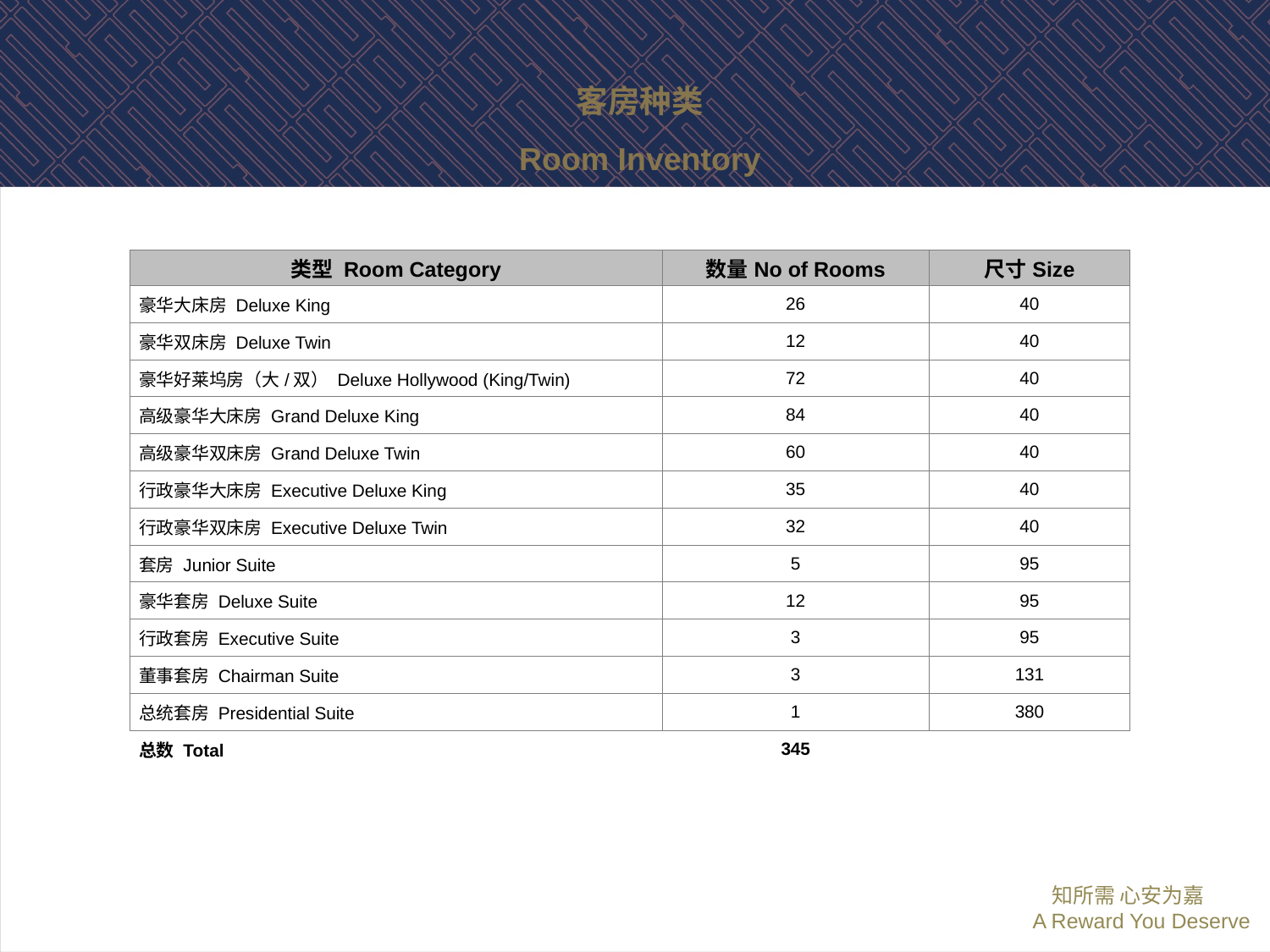

客房种类
Room Inventory
| 类型 Room Category | 数量No of Rooms | 尺寸Size |
| --- | --- | --- |
| 豪华大床房 Deluxe King | 26 | 40 |
| 豪华双床房 Deluxe Twin | 12 | 40 |
| 豪华好莱坞房（大/双） Deluxe Hollywood (King/Twin) | 72 | 40 |
| 高级豪华大床房 Grand Deluxe King | 84 | 40 |
| 高级豪华双床房 Grand Deluxe Twin | 60 | 40 |
| 行政豪华大床房 Executive Deluxe King | 35 | 40 |
| 行政豪华双床房 Executive Deluxe Twin | 32 | 40 |
| 套房 Junior Suite | 5 | 95 |
| 豪华套房 Deluxe Suite | 12 | 95 |
| 行政套房 Executive Suite | 3 | 95 |
| 董事套房 Chairman Suite | 3 | 131 |
| 总统套房 Presidential Suite | 1 | 380 |
| 总数 Total | 345 |  |